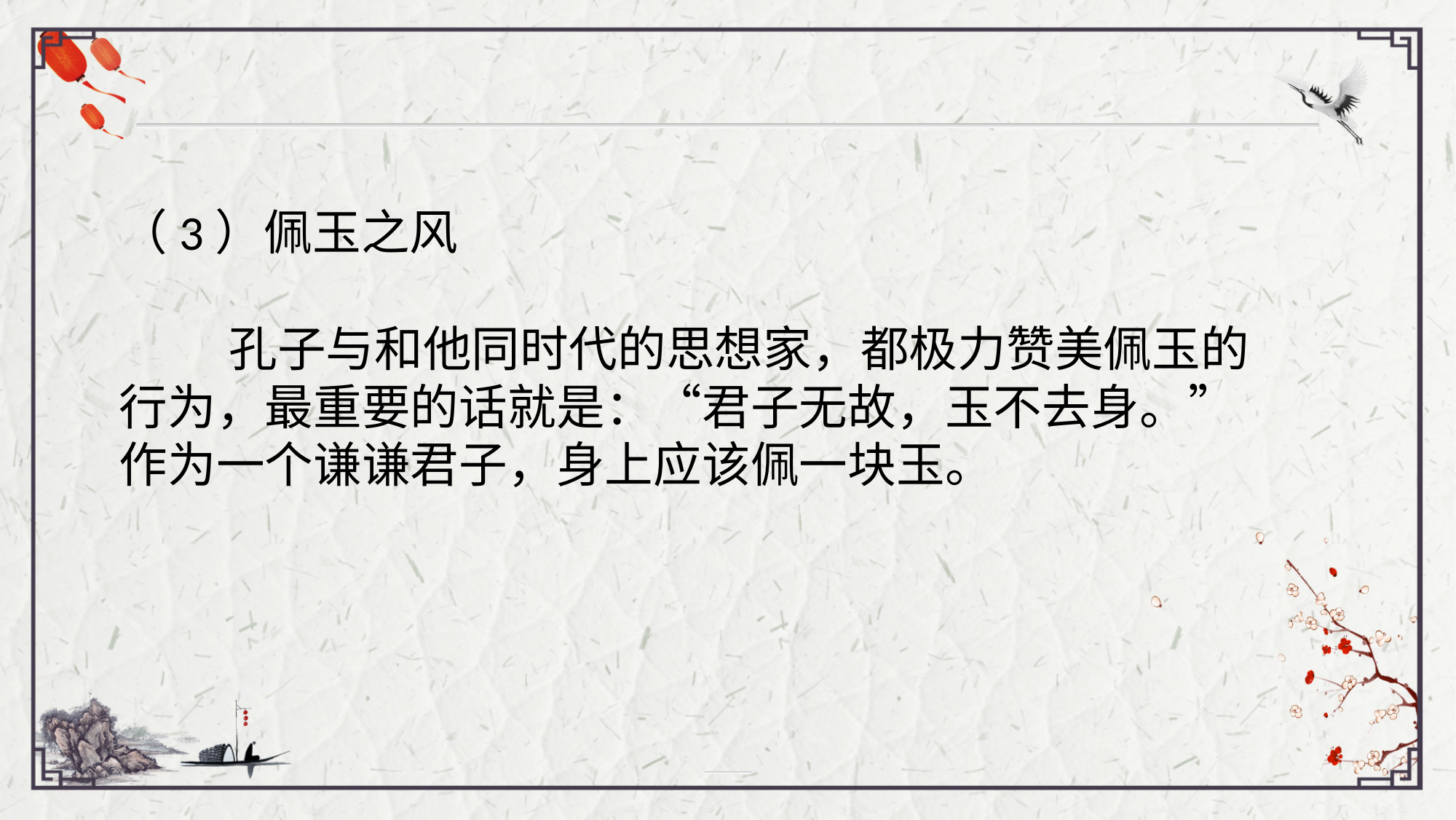

（3）佩玉之风

         孔子与和他同时代的思想家，都极力赞美佩玉的行为，最重要的话就是：“君子无故，玉不去身。”作为一个谦谦君子，身上应该佩一块玉。
20